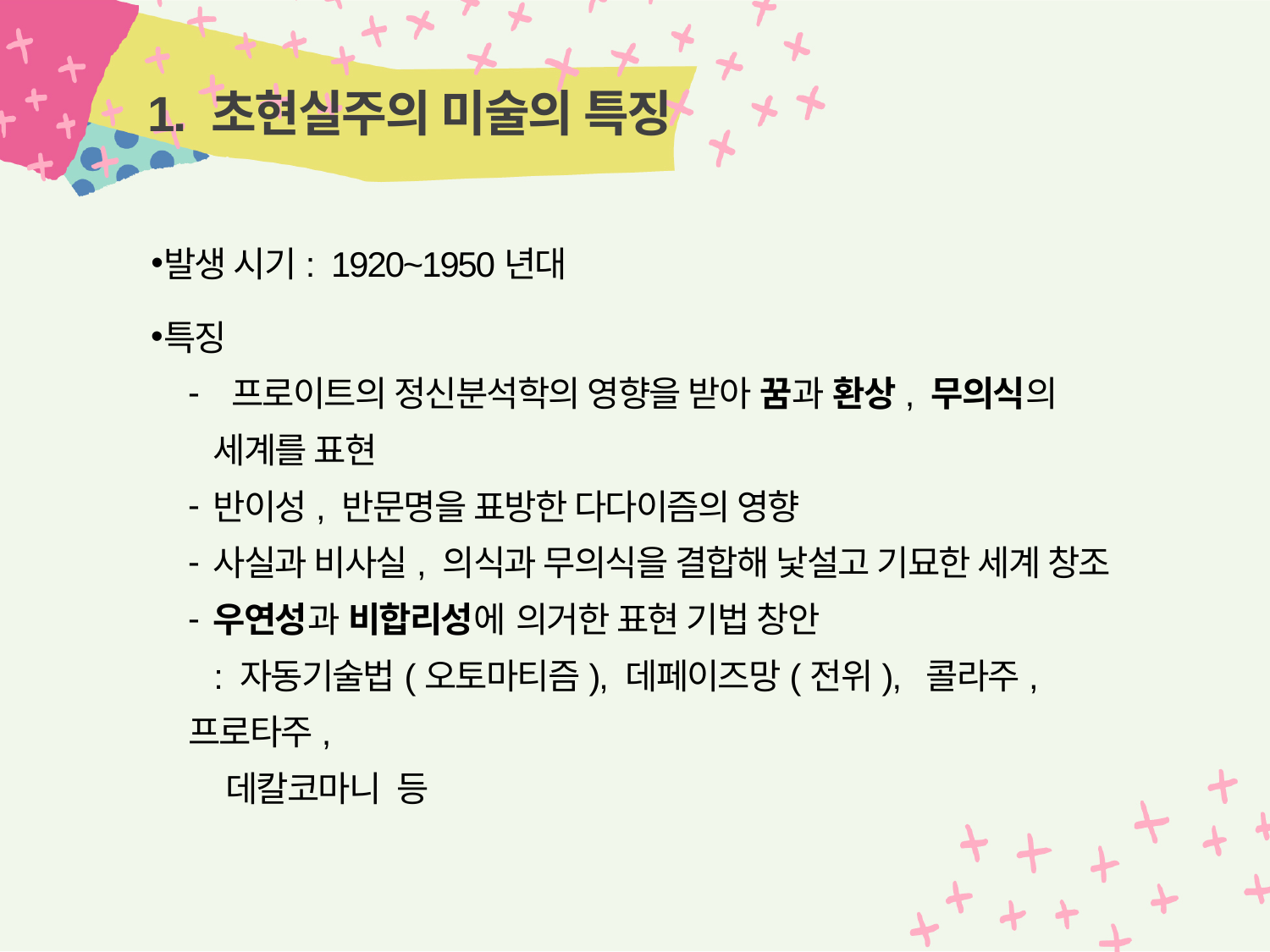

# 1. 초현실주의 미술의 특징
발생 시기:  1920~1950년대
특징
 프로이트의 정신분석학의 영향을 받아 꿈과 환상, 무의식의 세계를 표현
반이성, 반문명을 표방한 다다이즘의 영향
사실과 비사실, 의식과 무의식을 결합해 낯설고 기묘한 세계 창조
우연성과 비합리성에 의거한 표현 기법 창안
   : 자동기술법(오토마티즘), 데페이즈망(전위),  콜라주, 프로타주,
데칼코마니  등